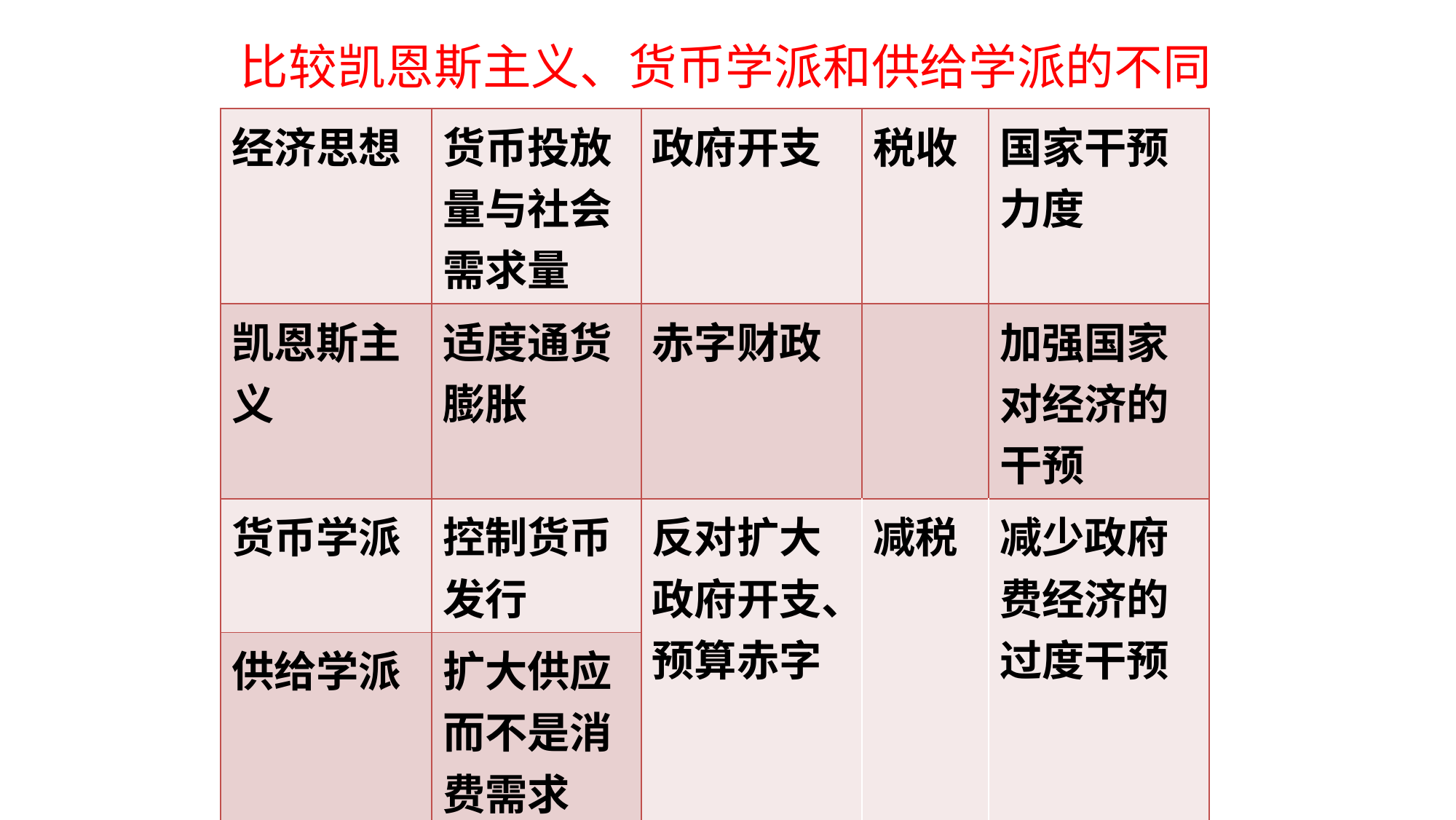

# 比较凯恩斯主义、货币学派和供给学派的不同
| 经济思想 | 货币投放量与社会需求量 | 政府开支 | 税收 | 国家干预力度 |
| --- | --- | --- | --- | --- |
| 凯恩斯主义 | 适度通货膨胀 | 赤字财政 |  | 加强国家对经济的干预 |
| 货币学派 | 控制货币发行 | 反对扩大政府开支、预算赤字 | 减税 | 减少政府费经济的过度干预 |
| 供给学派 | 扩大供应而不是消费需求 |  |  |  |